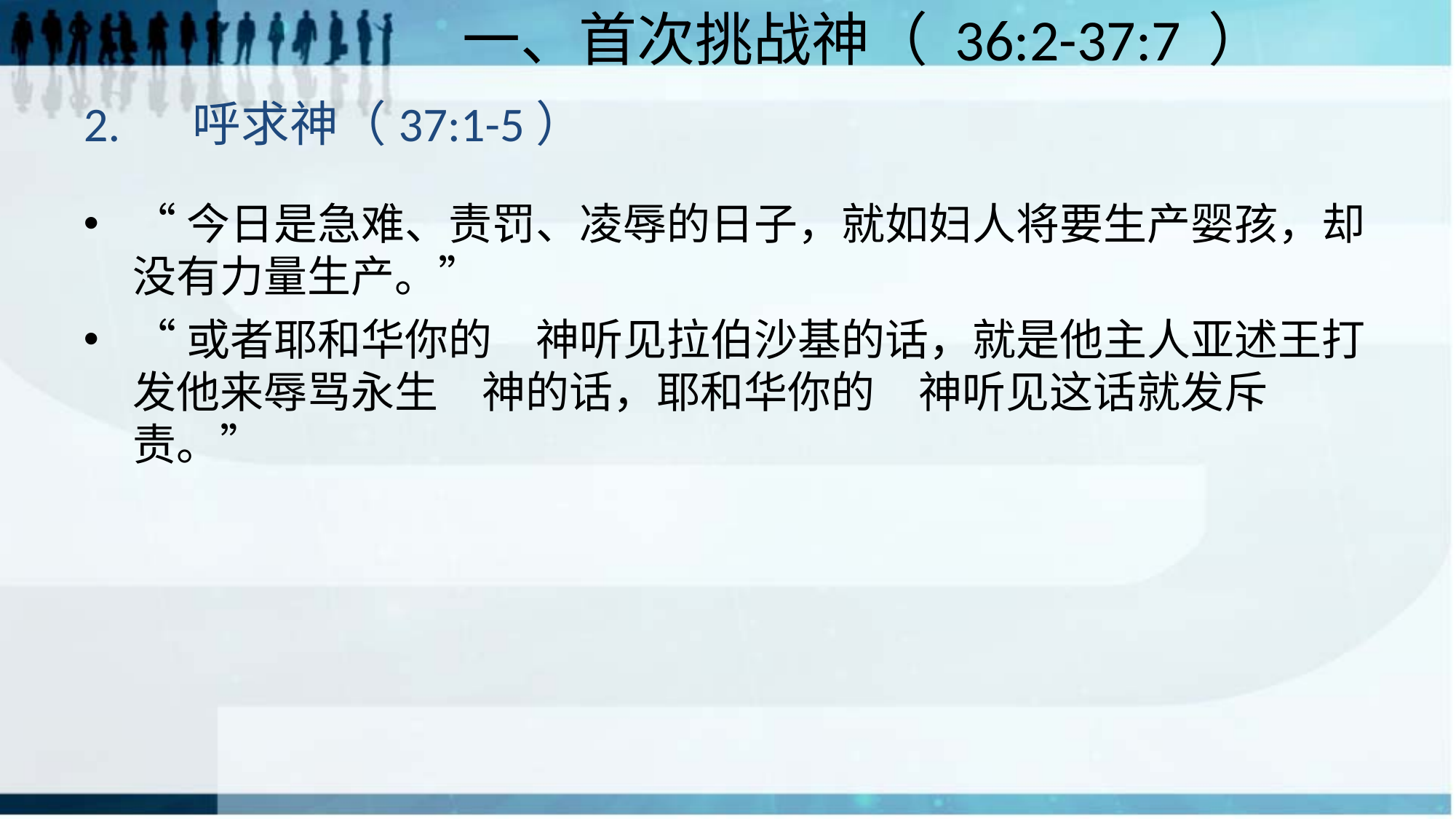

一、首次挑战神（ 36:2-37:7 ）
# 2.	呼求神（37:1-5）
“今日是急难、责罚、凌辱的日子，就如妇人将要生产婴孩，却没有力量生产。”
“或者耶和华你的　神听见拉伯沙基的话，就是他主人亚述王打发他来辱骂永生　神的话，耶和华你的　神听见这话就发斥责。”